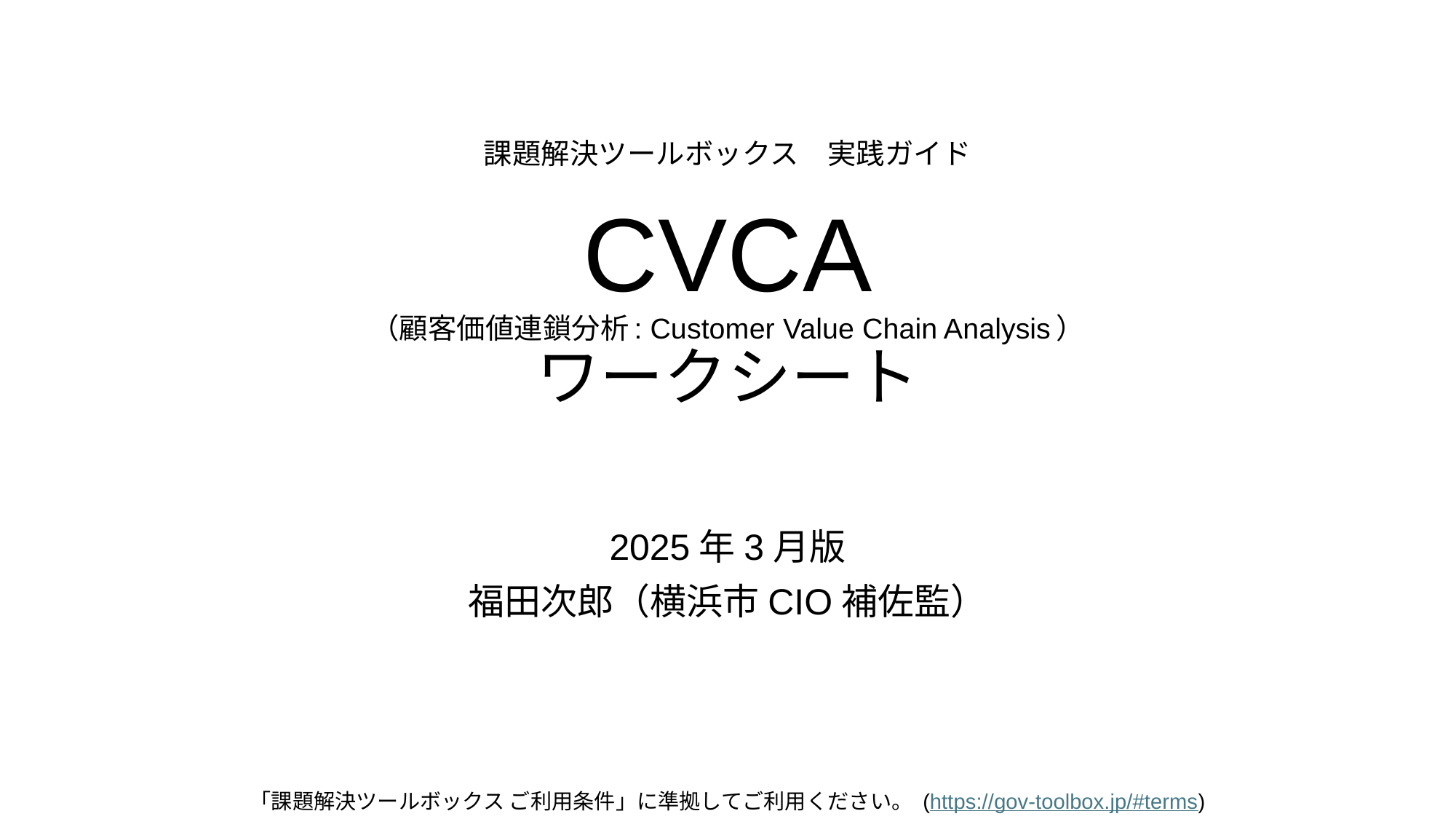

# 課題解決ツールボックス　実践ガイド CVCA （顧客価値連鎖分析: Customer Value Chain Analysis） ワークシート
2025年3月版
福田次郎（横浜市CIO補佐監）
「課題解決ツールボックス ご利用条件」に準拠してご利用ください。 (https://gov-toolbox.jp/#terms)